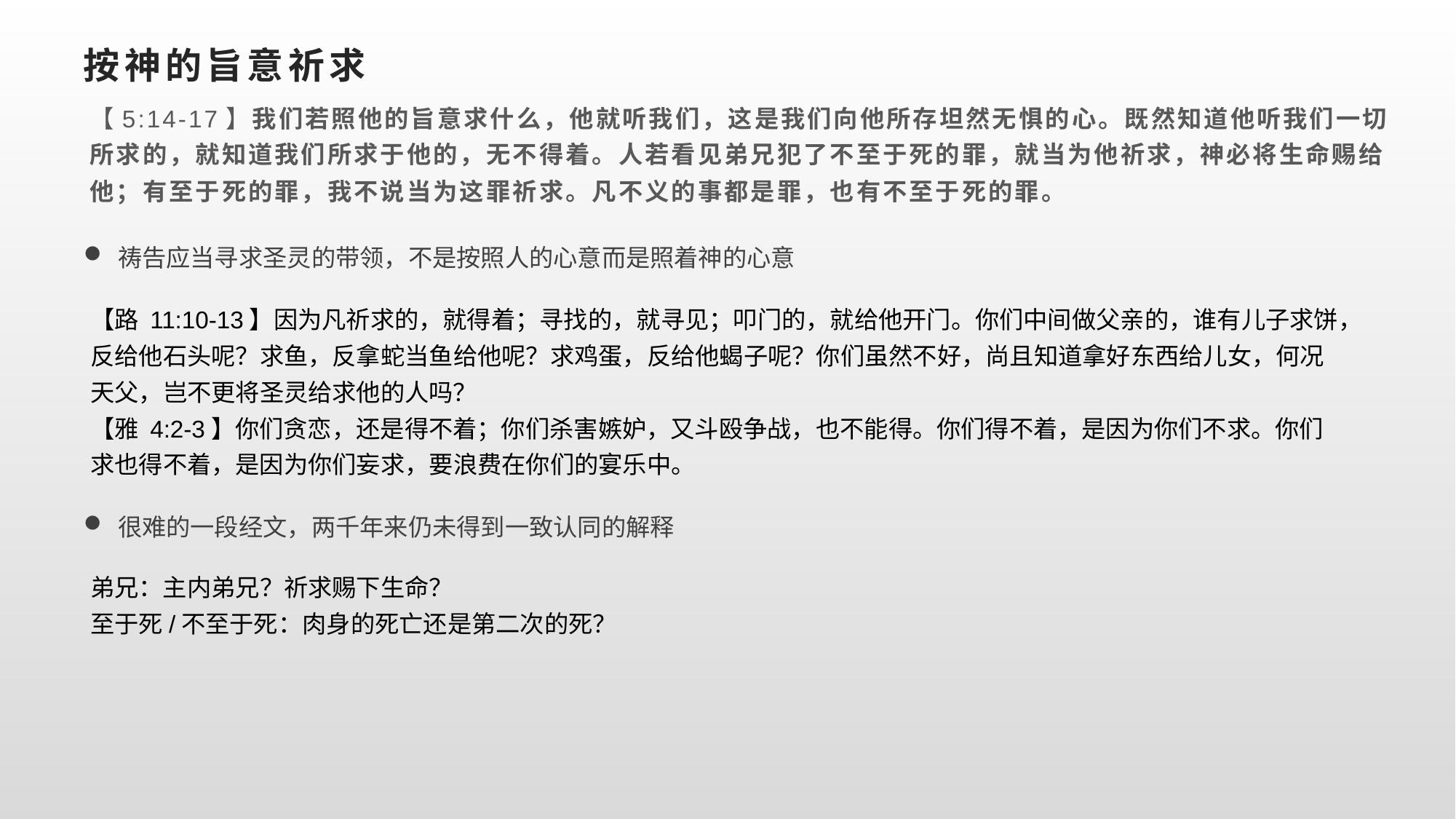

# 按神的旨意祈求
【5:14-17】我们若照他的旨意求什么，他就听我们，这是我们向他所存坦然无惧的心。既然知道他听我们一切所求的，就知道我们所求于他的，无不得着。人若看见弟兄犯了不至于死的罪，就当为他祈求，神必将生命赐给他；有至于死的罪，我不说当为这罪祈求。凡不义的事都是罪，也有不至于死的罪。
祷告应当寻求圣灵的带领，不是按照人的心意而是照着神的心意
【路 11:10-13】因为凡祈求的，就得着；寻找的，就寻见；叩门的，就给他开门。你们中间做父亲的，谁有儿子求饼，反给他石头呢？求鱼，反拿蛇当鱼给他呢？求鸡蛋，反给他蝎子呢？你们虽然不好，尚且知道拿好东西给儿女，何况天父，岂不更将圣灵给求他的人吗？
【雅 4:2-3】你们贪恋，还是得不着；你们杀害嫉妒，又斗殴争战，也不能得。你们得不着，是因为你们不求。你们求也得不着，是因为你们妄求，要浪费在你们的宴乐中。
很难的一段经文，两千年来仍未得到一致认同的解释
弟兄：主内弟兄？祈求赐下生命？
至于死/不至于死：肉身的死亡还是第二次的死？